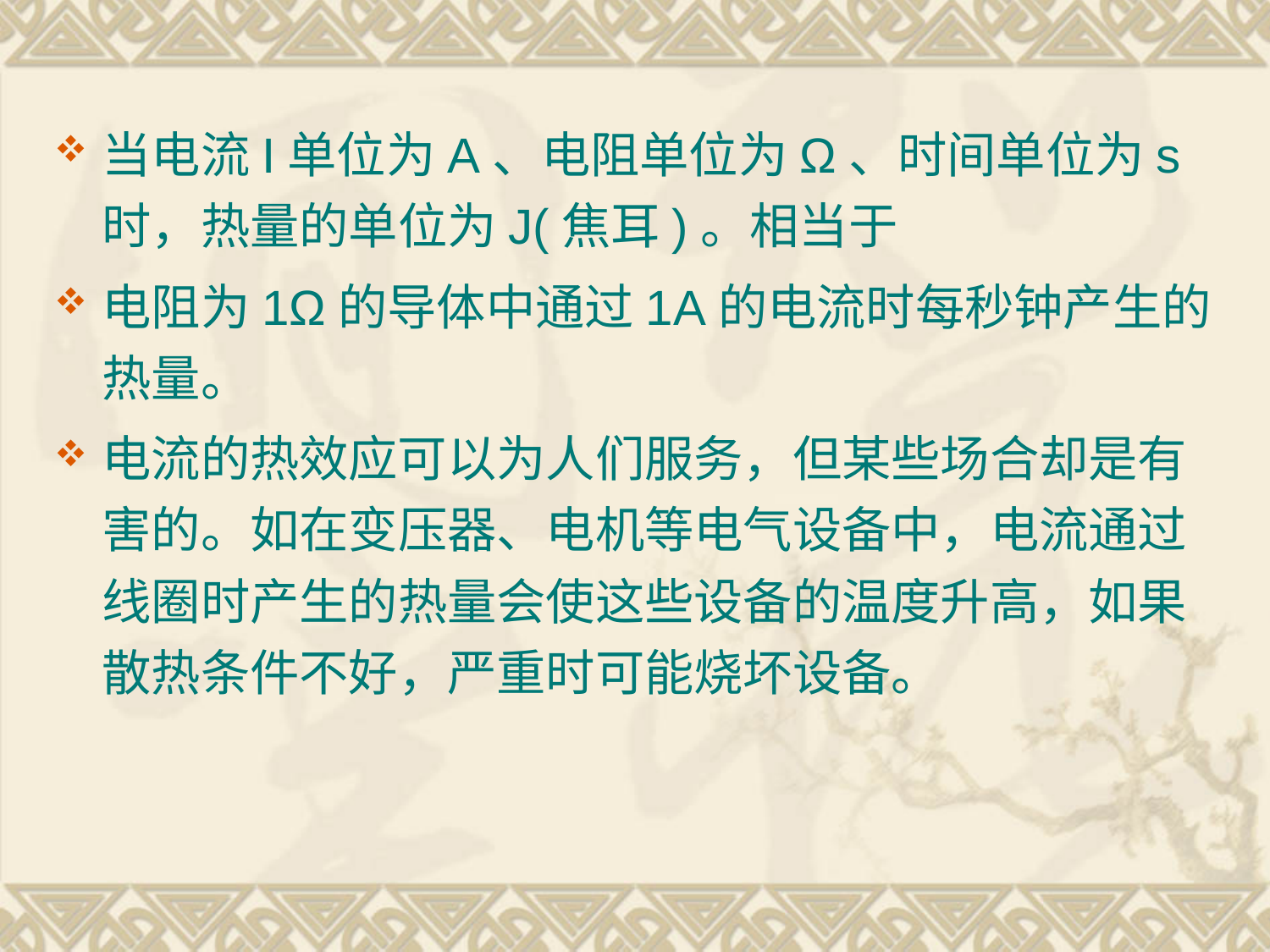

当电流I单位为A、电阻单位为Ω、时间单位为s时，热量的单位为J(焦耳)。相当于
电阻为1Ω的导体中通过1A的电流时每秒钟产生的热量。
电流的热效应可以为人们服务，但某些场合却是有害的。如在变压器、电机等电气设备中，电流通过线圈时产生的热量会使这些设备的温度升高，如果散热条件不好，严重时可能烧坏设备。